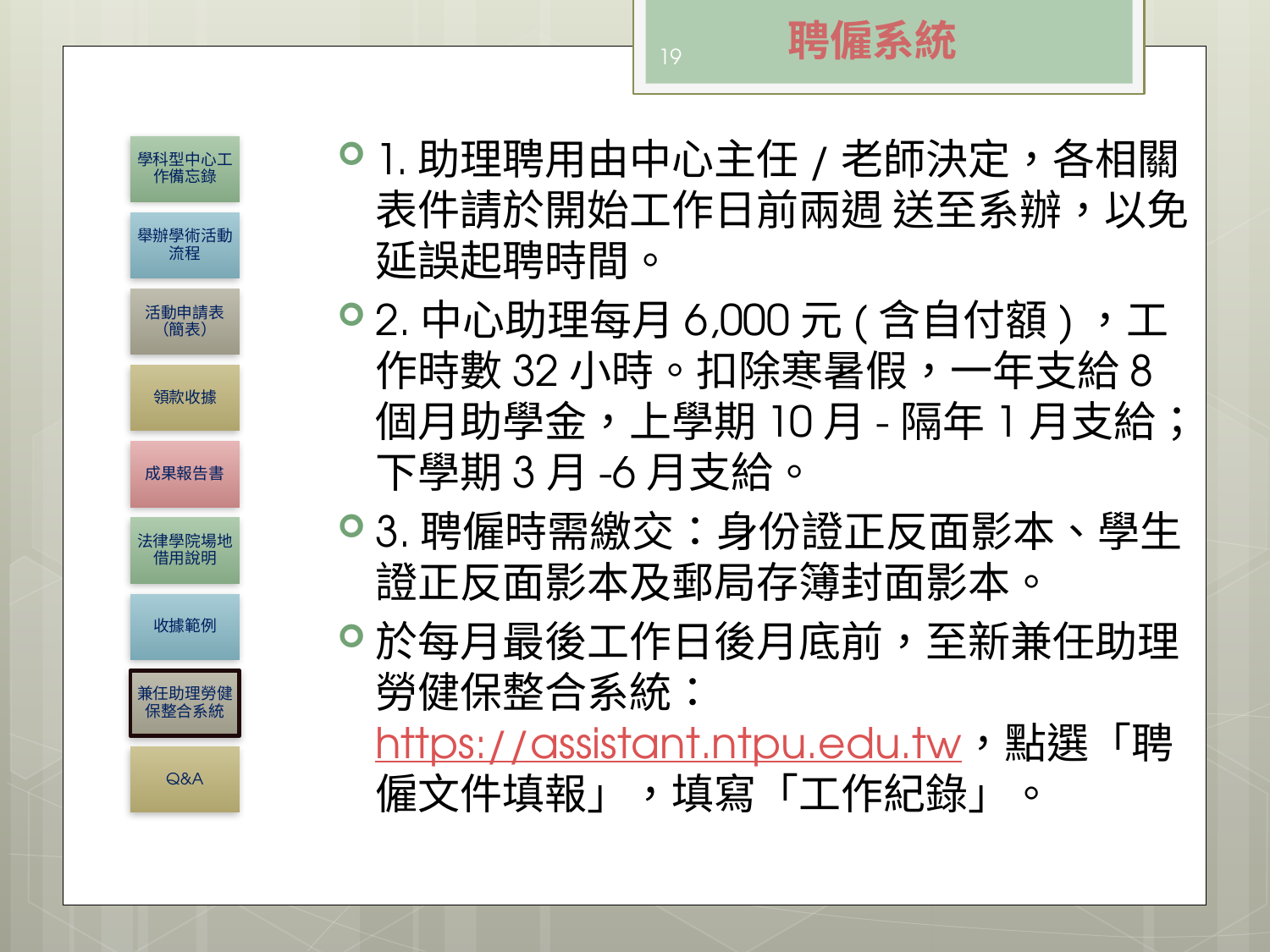

# 聘僱系統
19
1.助理聘用由中心主任/老師決定，各相關表件請於開始工作日前兩週 送至系辦，以免延誤起聘時間。
2.中心助理每月6,000元(含自付額)，工作時數32小時。扣除寒暑假，一年支給8個月助學金，上學期10月-隔年1月支給；下學期3月-6月支給。
3.聘僱時需繳交：身份證正反面影本、學生證正反面影本及郵局存簿封面影本。
於每月最後工作日後月底前，至新兼任助理勞健保整合系統： https://assistant.ntpu.edu.tw，點選「聘僱文件填報」，填寫「工作紀錄」。
學科型中心工作備忘錄
舉辦學術活動流程
活動申請表（簡表）
領款收據
成果報告書
法律學院場地借用說明
收據範例
兼任助理勞健保整合系統
Q&A